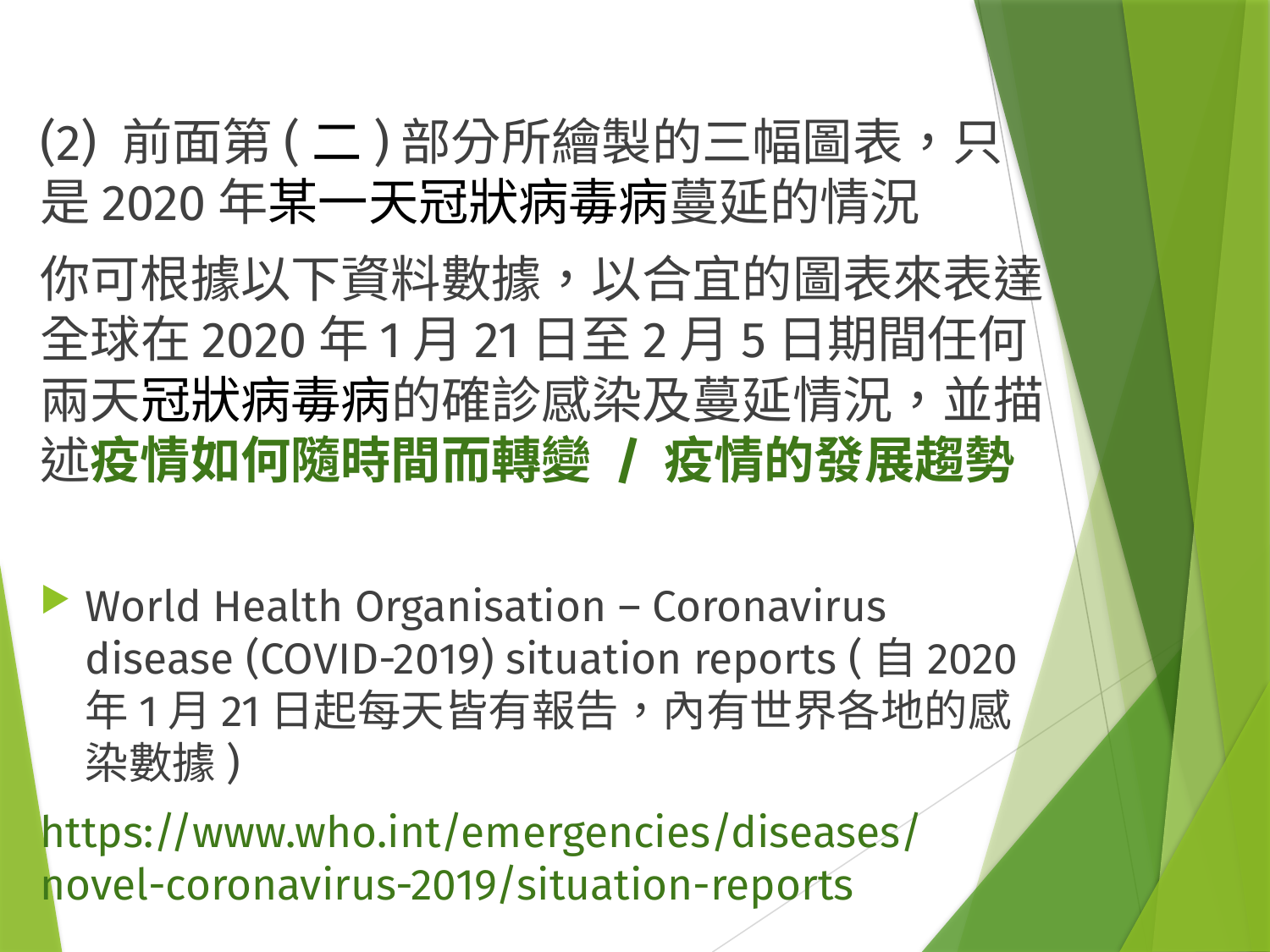

(2) 前面第(二)部分所繪製的三幅圖表，只是2020年某一天冠狀病毒病蔓延的情況
你可根據以下資料數據，以合宜的圖表來表達全球在2020年1月21日至2月5日期間任何兩天冠狀病毒病的確診感染及蔓延情況，並描述疫情如何隨時間而轉變 / 疫情的發展趨勢

World Health Organisation – Coronavirus disease (COVID-2019) situation reports (自2020年1月21日起每天皆有報告，內有世界各地的感染數據)
https://www.who.int/emergencies/diseases/novel-coronavirus-2019/situation-reports